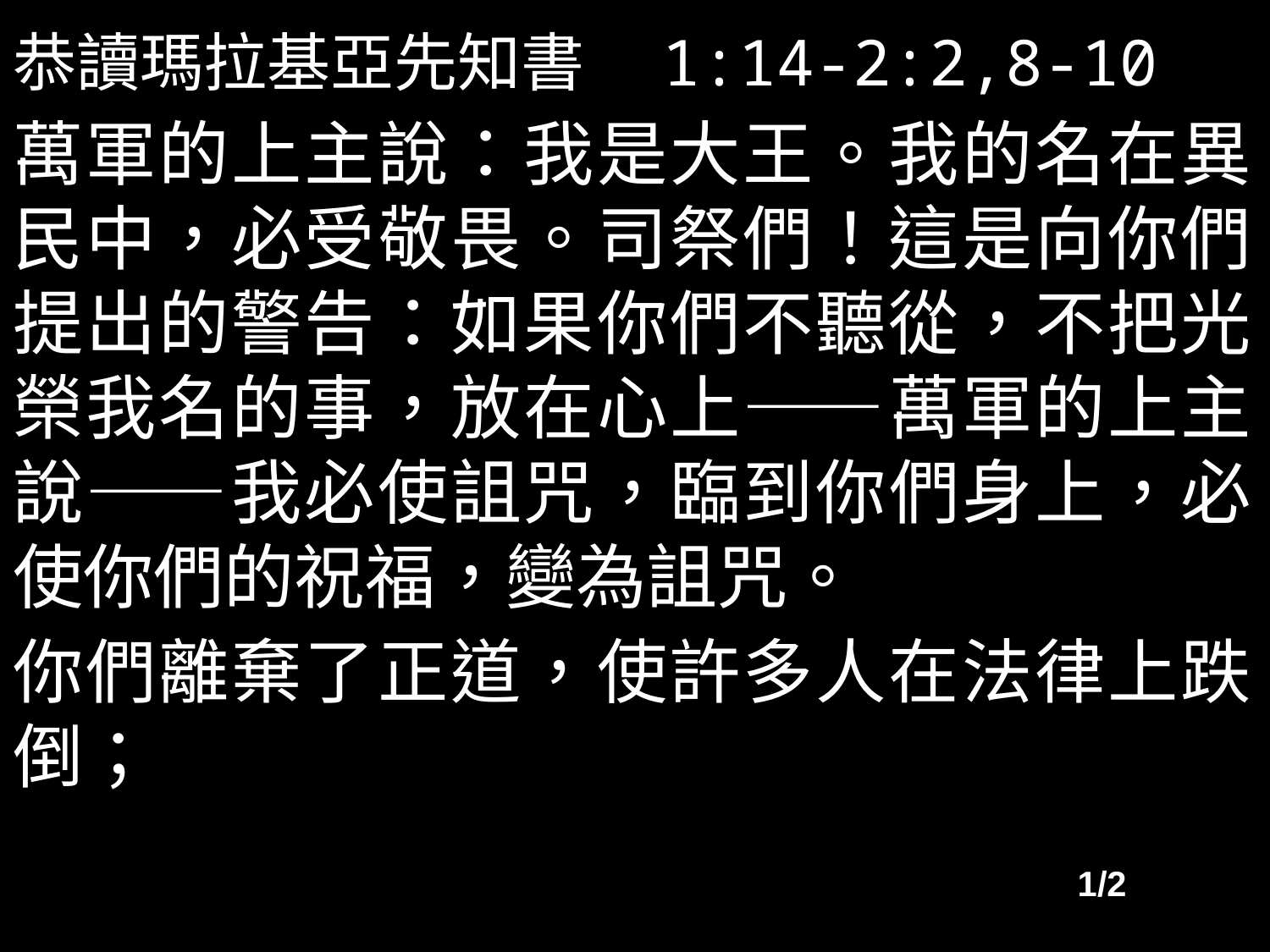

恭讀瑪拉基亞先知書　1:14-2:2,8-10
萬軍的上主說：我是大王。我的名在異民中，必受敬畏。司祭們！這是向你們提出的警告：如果你們不聽從，不把光榮我名的事，放在心上——萬軍的上主說——我必使詛咒，臨到你們身上，必使你們的祝福，變為詛咒。
你們離棄了正道，使許多人在法律上跌倒；
1/2